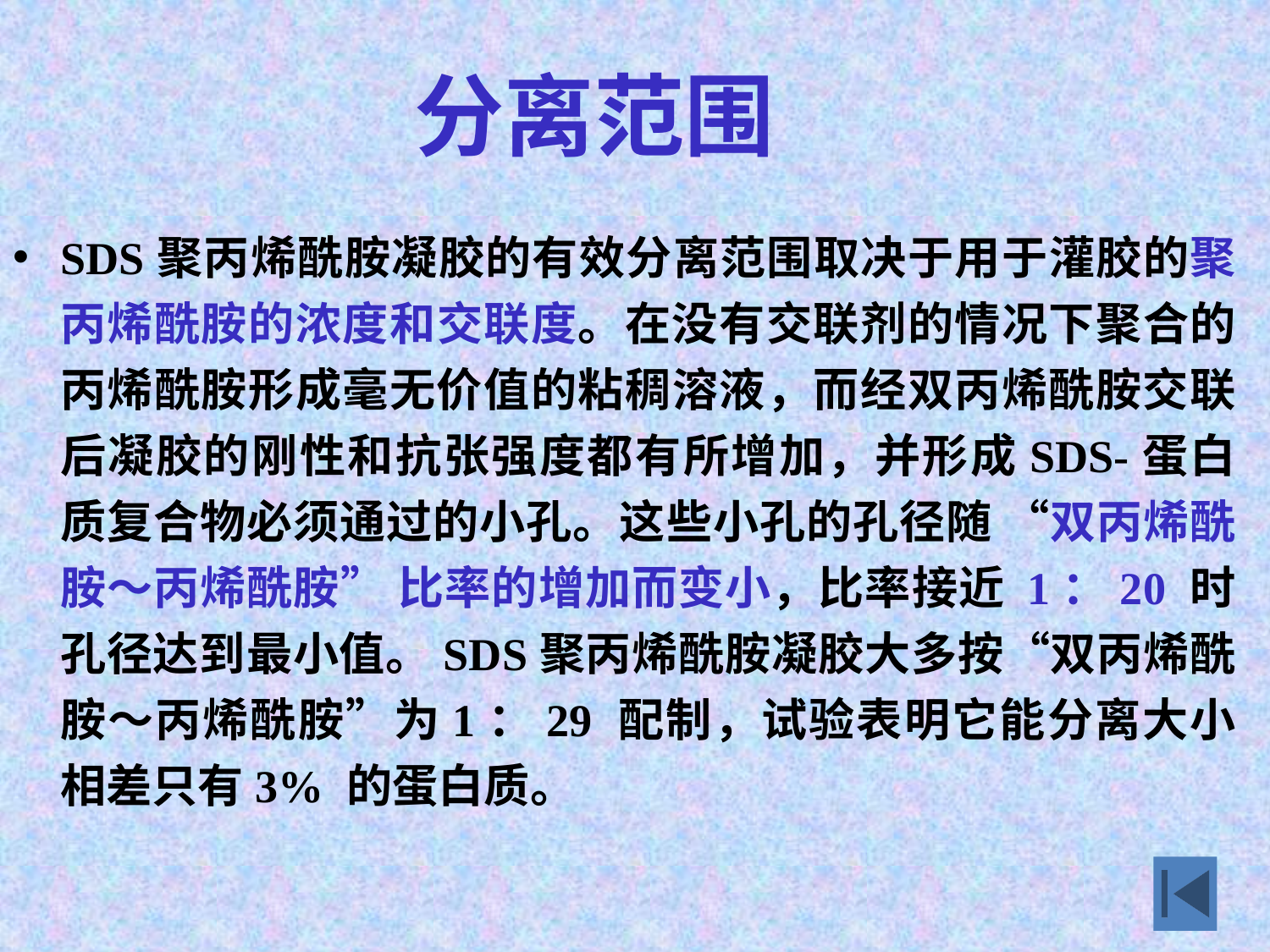

分离范围
SDS聚丙烯酰胺凝胶的有效分离范围取决于用于灌胶的聚丙烯酰胺的浓度和交联度。在没有交联剂的情况下聚合的丙烯酰胺形成毫无价值的粘稠溶液，而经双丙烯酰胺交联后凝胶的刚性和抗张强度都有所增加，并形成SDS-蛋白质复合物必须通过的小孔。这些小孔的孔径随 “双丙烯酰胺～丙烯酰胺” 比率的增加而变小，比率接近 1：20 时孔径达到最小值。SDS聚丙烯酰胺凝胶大多按“双丙烯酰胺～丙烯酰胺”为1：29 配制，试验表明它能分离大小相差只有3% 的蛋白质。